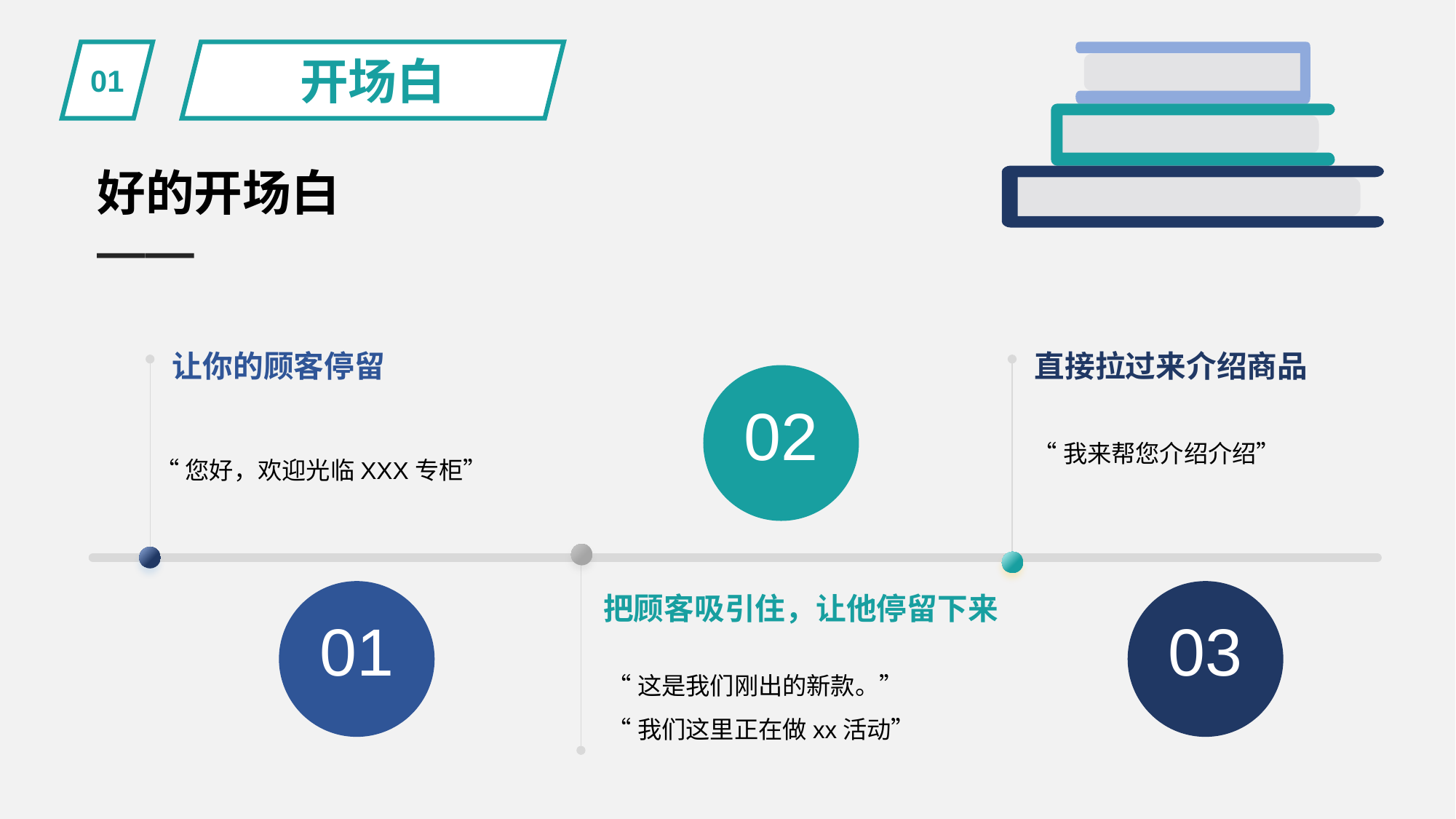

01
开场白

好的开场白
——
让你的顾客停留
“您好，欢迎光临XXX专柜”

直接拉过来介绍商品
“我来帮您介绍介绍”

02

把顾客吸引住，让他停留下来
“这是我们刚出的新款。”
“我们这里正在做xx活动”
01
03